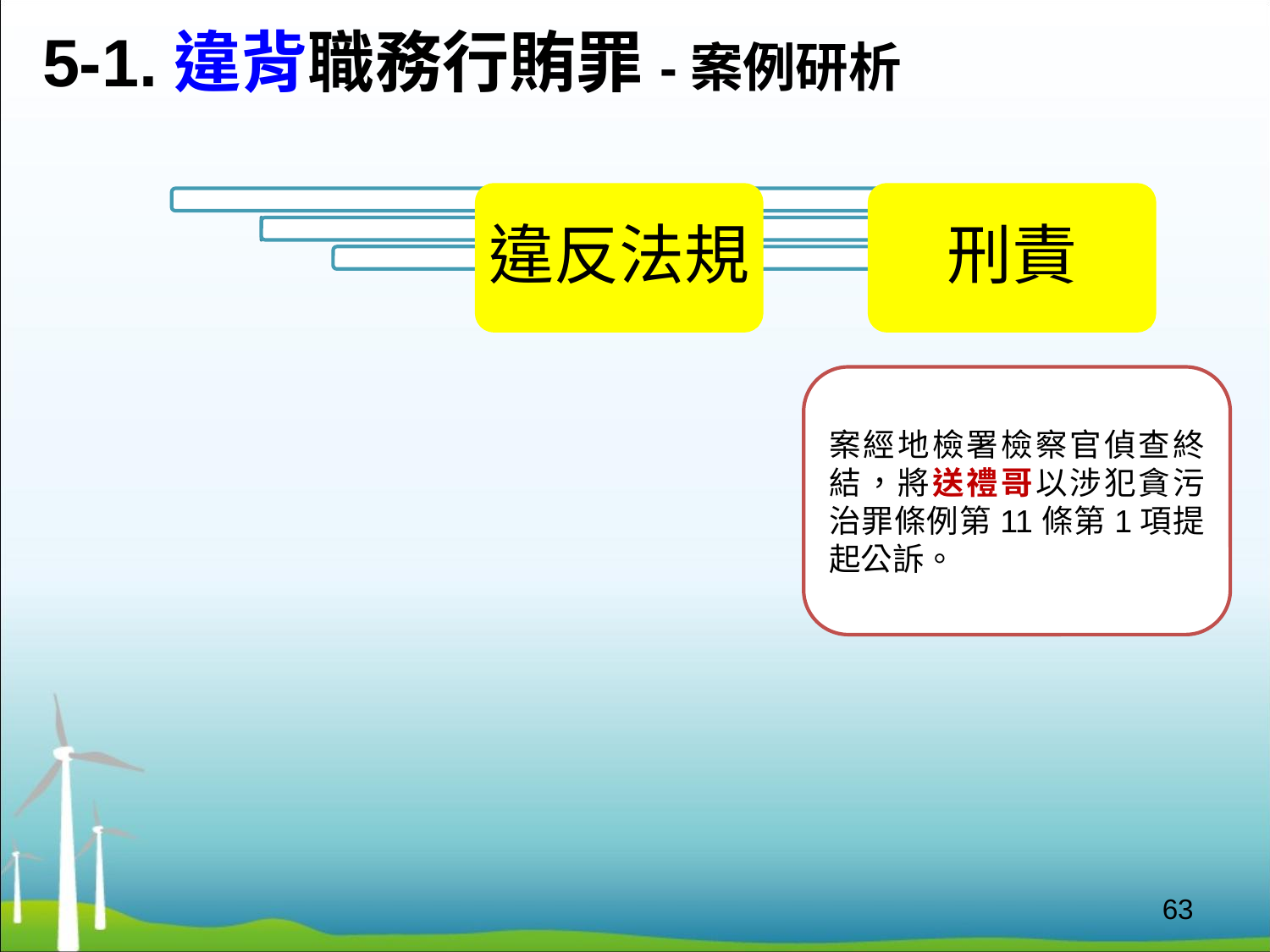

5-1.違背職務行賄罪-案例研析
送禮哥
違反法規
刑責

違反法規

刑責
貪污治罪條例第11條第1項
案經地檢署檢察官偵查終結，將送禮哥以涉犯貪污治罪條例第11條第1項提起公訴。
63